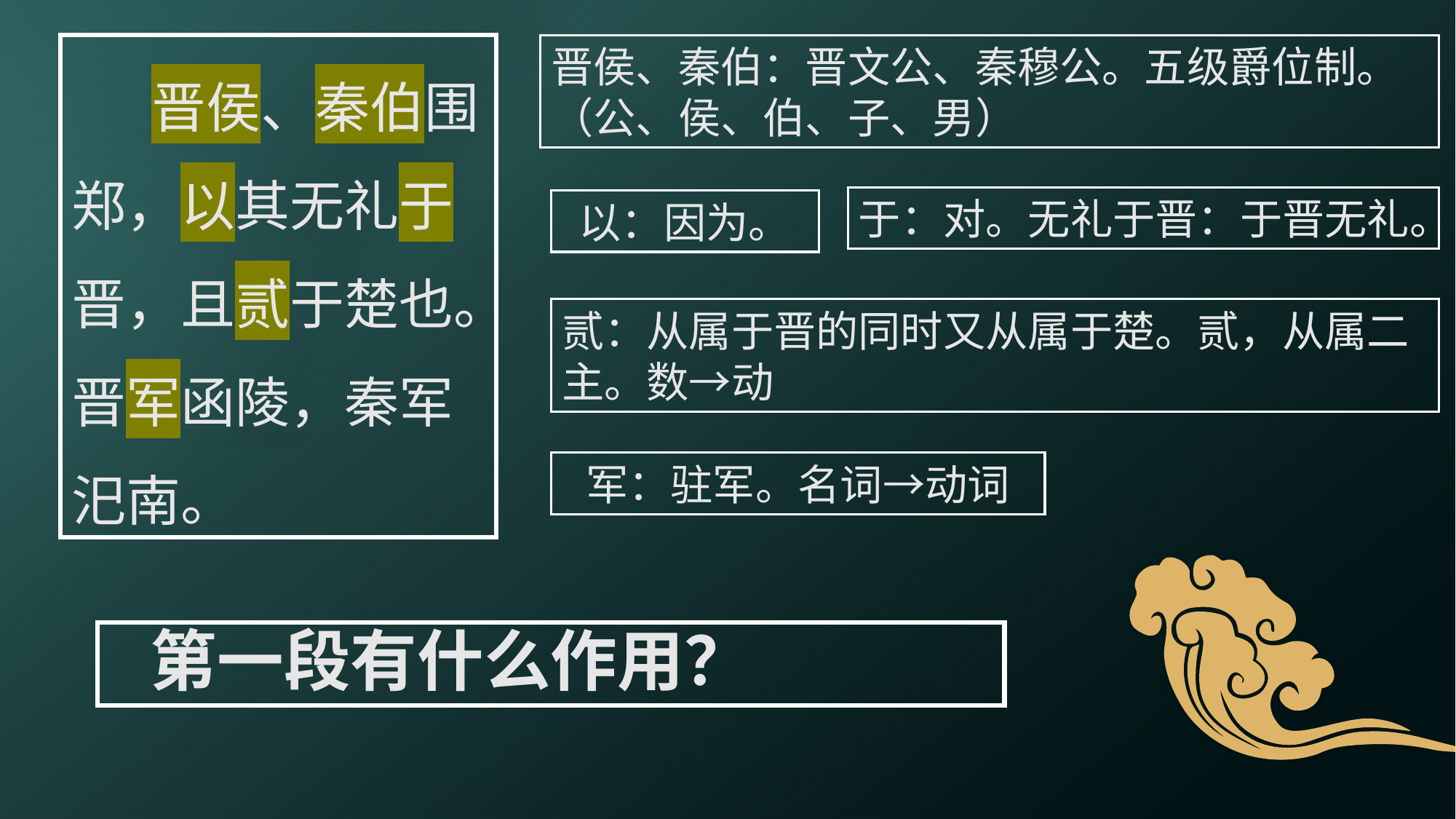

晋侯、秦伯围郑，以其无礼于晋，且贰于楚也。晋军函陵，秦军汜南。
晋侯、秦伯：晋文公、秦穆公。五级爵位制。（公、侯、伯、子、男）
于：对。无礼于晋：于晋无礼。
以：因为。
e7d195523061f1c0c2b73831c94a3edc981f60e396d3e182073EE1468018468A7F192AE5E5CD515B6C3125F8AF6E4EE646174E8CF0B46FD19828DCE8CDA3B3A044A74F0E769C5FA8CB87AB6FC303C8BA3785FAC64AF542475A45392D2F8775CA09404B8122E755E8D50F2EB8F385E18313826A9D5FC56A252BE1477DBA86F063A13A534DCD014D15A741296C1B0F0370
贰：从属于晋的同时又从属于楚。贰，从属二主。数→动
军：驻军。名词→动词

　第一段有什么作用？